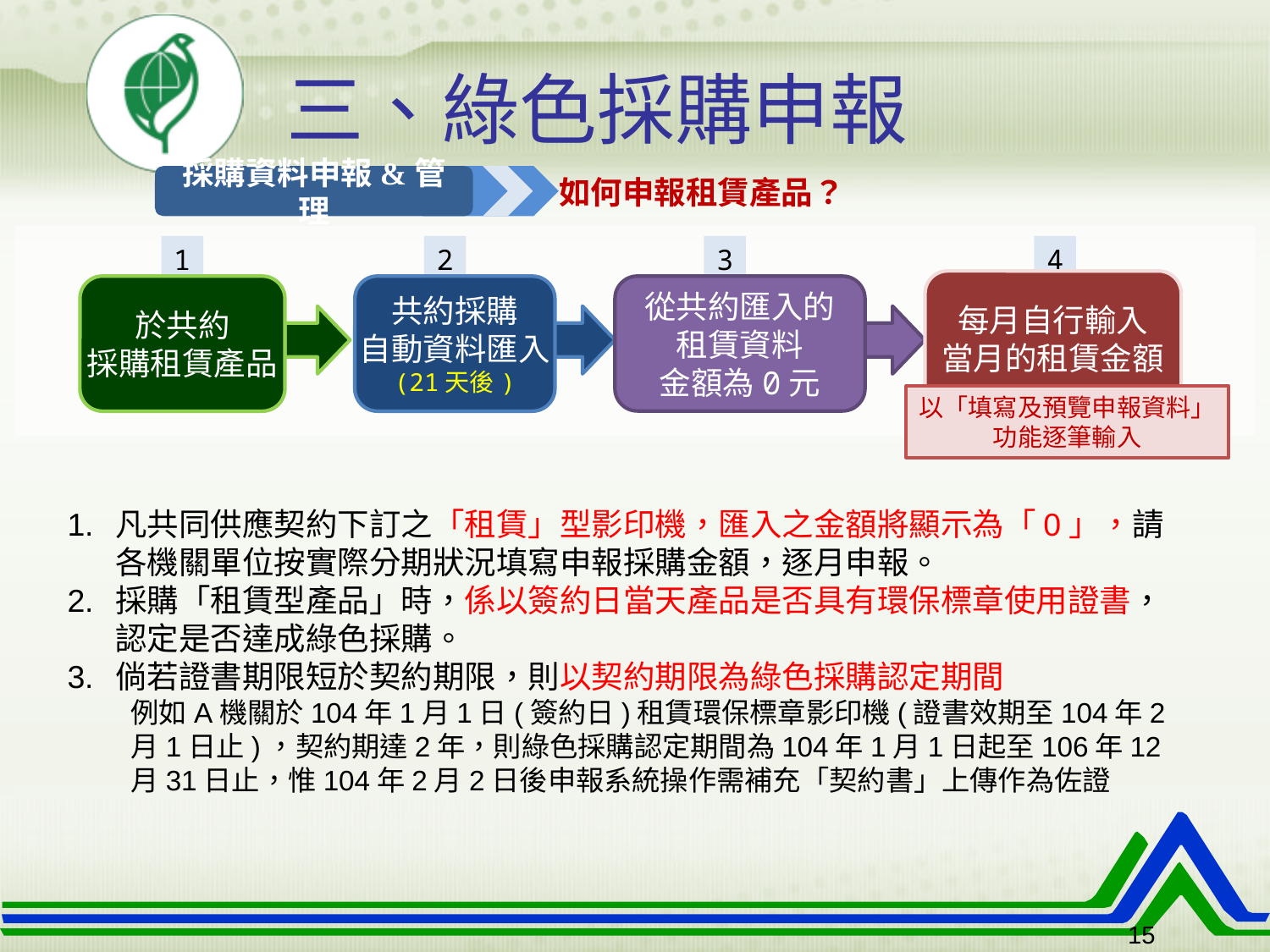

三、綠色採購申報

採購資料申報&管理

如何申報租賃產品？

1
2
3
4
每月自行輸入
當月的租賃金額
於共約
採購租賃產品
共約採購
自動資料匯入
(21天後)
從共約匯入的
租賃資料
金額為0元

以「填寫及預覽申報資料」
功能逐筆輸入
凡共同供應契約下訂之「租賃」型影印機，匯入之金額將顯示為「0」，請各機關單位按實際分期狀況填寫申報採購金額，逐月申報。
採購「租賃型產品」時，係以簽約日當天產品是否具有環保標章使用證書，認定是否達成綠色採購。
倘若證書期限短於契約期限，則以契約期限為綠色採購認定期間
例如A機關於104年1月1日(簽約日)租賃環保標章影印機(證書效期至104年2月1日止)，契約期達2年，則綠色採購認定期間為104年1月1日起至106年12月31日止，惟104年2月2日後申報系統操作需補充「契約書」上傳作為佐證